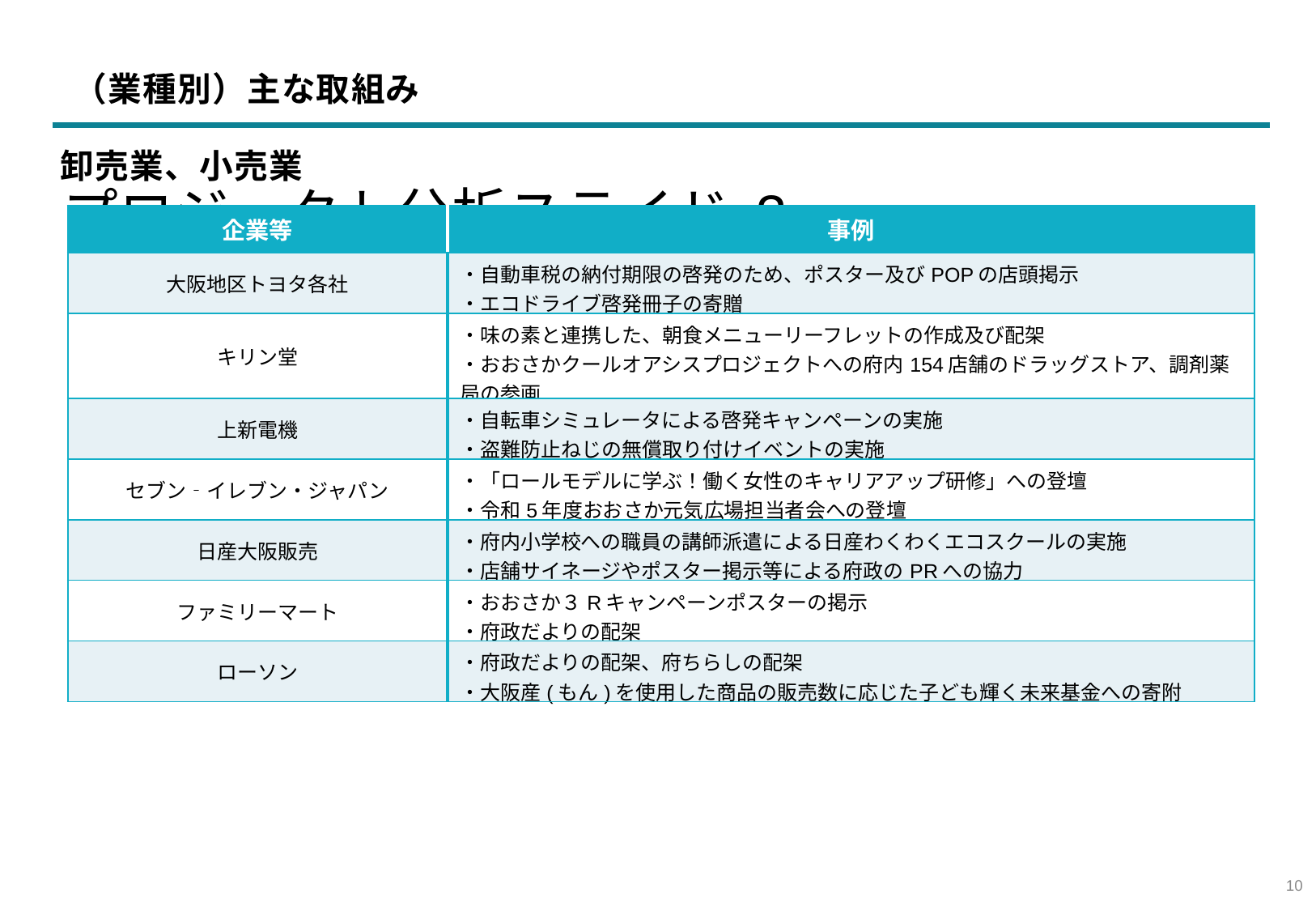

（業種別）主な取組み
卸売業、小売業
プロジェクト分析スライド 3
| 企業等 | 事例 |
| --- | --- |
| 大阪地区トヨタ各社 | ・自動車税の納付期限の啓発のため、ポスター及びPOPの店頭掲示 ・エコドライブ啓発冊子の寄贈 |
| キリン堂 | ・味の素と連携した、朝食メニューリーフレットの作成及び配架 ・おおさかクールオアシスプロジェクトへの府内154店舗のドラッグストア、調剤薬局の参画 |
| 上新電機 | ・自転車シミュレータによる啓発キャンペーンの実施 ・盗難防止ねじの無償取り付けイベントの実施 |
| セブン‐イレブン・ジャパン | ・「ロールモデルに学ぶ！働く女性のキャリアアップ研修」への登壇 ・令和5年度おおさか元気広場担当者会への登壇 |
| 日産大阪販売 | ・府内小学校への職員の講師派遣による日産わくわくエコスクールの実施 ・店舗サイネージやポスター掲示等による府政のPRへの協力 |
| ファミリーマート | ・おおさか３Rキャンペーンポスターの掲示 ・府政だよりの配架 |
| ローソン | ・府政だよりの配架、府ちらしの配架 ・大阪産(もん)を使用した商品の販売数に応じた子ども輝く未来基金への寄附 |
10